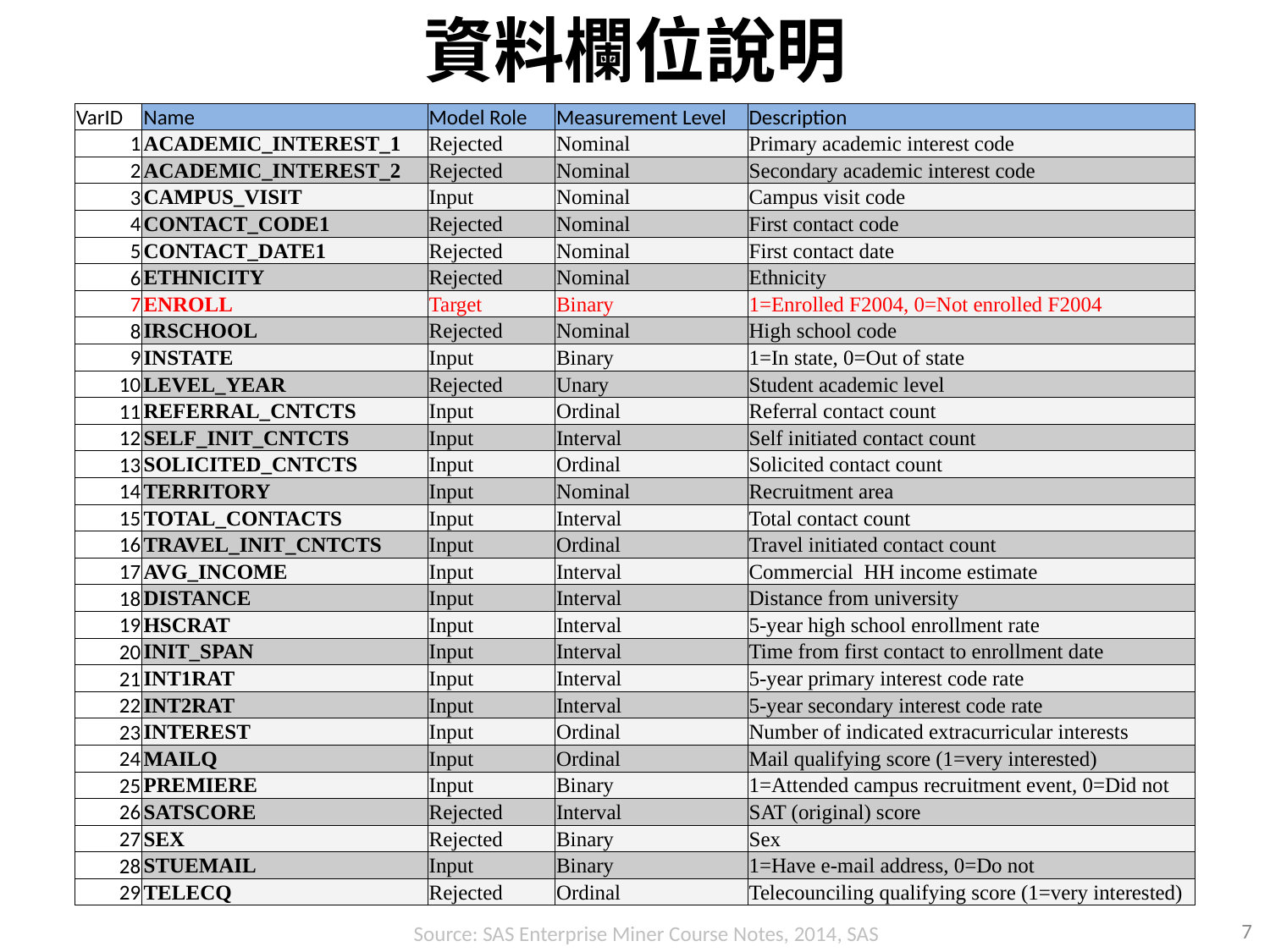

# 資料欄位說明
| VarID | Name | Model Role | Measurement Level | Description |
| --- | --- | --- | --- | --- |
| 1 | ACADEMIC\_INTEREST\_1 | Rejected | Nominal | Primary academic interest code |
| 2 | ACADEMIC\_INTEREST\_2 | Rejected | Nominal | Secondary academic interest code |
| 3 | CAMPUS\_VISIT | Input | Nominal | Campus visit code |
| 4 | CONTACT\_CODE1 | Rejected | Nominal | First contact code |
| 5 | CONTACT\_DATE1 | Rejected | Nominal | First contact date |
| 6 | ETHNICITY | Rejected | Nominal | Ethnicity |
| 7 | ENROLL | Target | Binary | 1=Enrolled F2004, 0=Not enrolled F2004 |
| 8 | IRSCHOOL | Rejected | Nominal | High school code |
| 9 | INSTATE | Input | Binary | 1=In state, 0=Out of state |
| 10 | LEVEL\_YEAR | Rejected | Unary | Student academic level |
| 11 | REFERRAL\_CNTCTS | Input | Ordinal | Referral contact count |
| 12 | SELF\_INIT\_CNTCTS | Input | Interval | Self initiated contact count |
| 13 | SOLICITED\_CNTCTS | Input | Ordinal | Solicited contact count |
| 14 | TERRITORY | Input | Nominal | Recruitment area |
| 15 | TOTAL\_CONTACTS | Input | Interval | Total contact count |
| 16 | TRAVEL\_INIT\_CNTCTS | Input | Ordinal | Travel initiated contact count |
| 17 | AVG\_INCOME | Input | Interval | Commercial HH income estimate |
| 18 | DISTANCE | Input | Interval | Distance from university |
| 19 | HSCRAT | Input | Interval | 5-year high school enrollment rate |
| 20 | INIT\_SPAN | Input | Interval | Time from first contact to enrollment date |
| 21 | INT1RAT | Input | Interval | 5-year primary interest code rate |
| 22 | INT2RAT | Input | Interval | 5-year secondary interest code rate |
| 23 | INTEREST | Input | Ordinal | Number of indicated extracurricular interests |
| 24 | MAILQ | Input | Ordinal | Mail qualifying score (1=very interested) |
| 25 | PREMIERE | Input | Binary | 1=Attended campus recruitment event, 0=Did not |
| 26 | SATSCORE | Rejected | Interval | SAT (original) score |
| 27 | SEX | Rejected | Binary | Sex |
| 28 | STUEMAIL | Input | Binary | 1=Have e-mail address, 0=Do not |
| 29 | TELECQ | Rejected | Ordinal | Telecounciling qualifying score (1=very interested) |
7
Source: SAS Enterprise Miner Course Notes, 2014, SAS